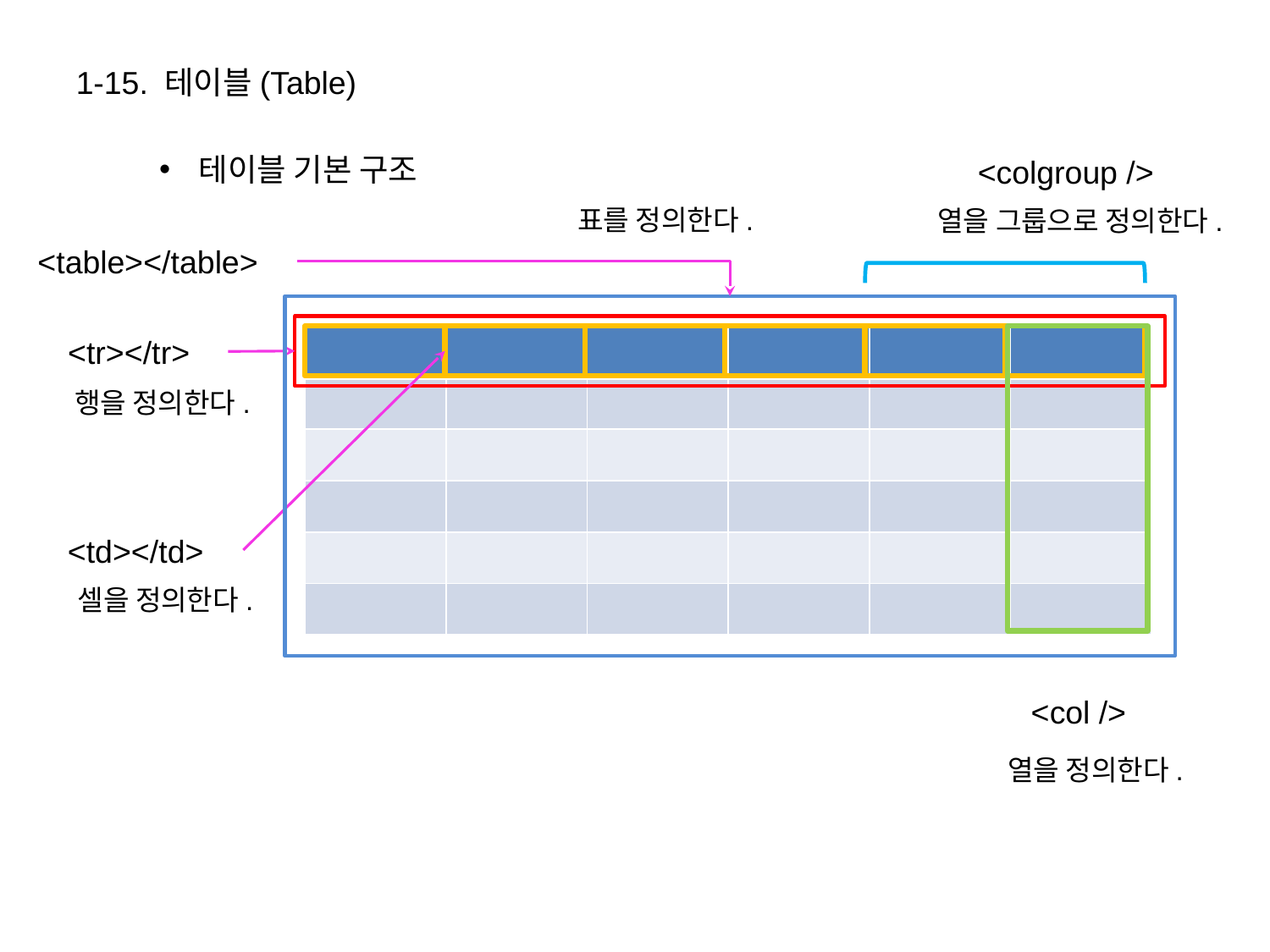

1-15. 테이블(Table)

테이블 기본 구조
<colgroup />
표를 정의한다.
열을 그룹으로 정의한다.
<table></table>

<tr></tr>
|  |  |  |  |  |  |
| --- | --- | --- | --- | --- | --- |
|  |  |  |  |  |  |
|  |  |  |  |  |  |
|  |  |  |  |  |  |
|  |  |  |  |  |  |
|  |  |  |  |  |  |

행을 정의한다.
<td></td>
셀을 정의한다.
<col />
열을 정의한다.